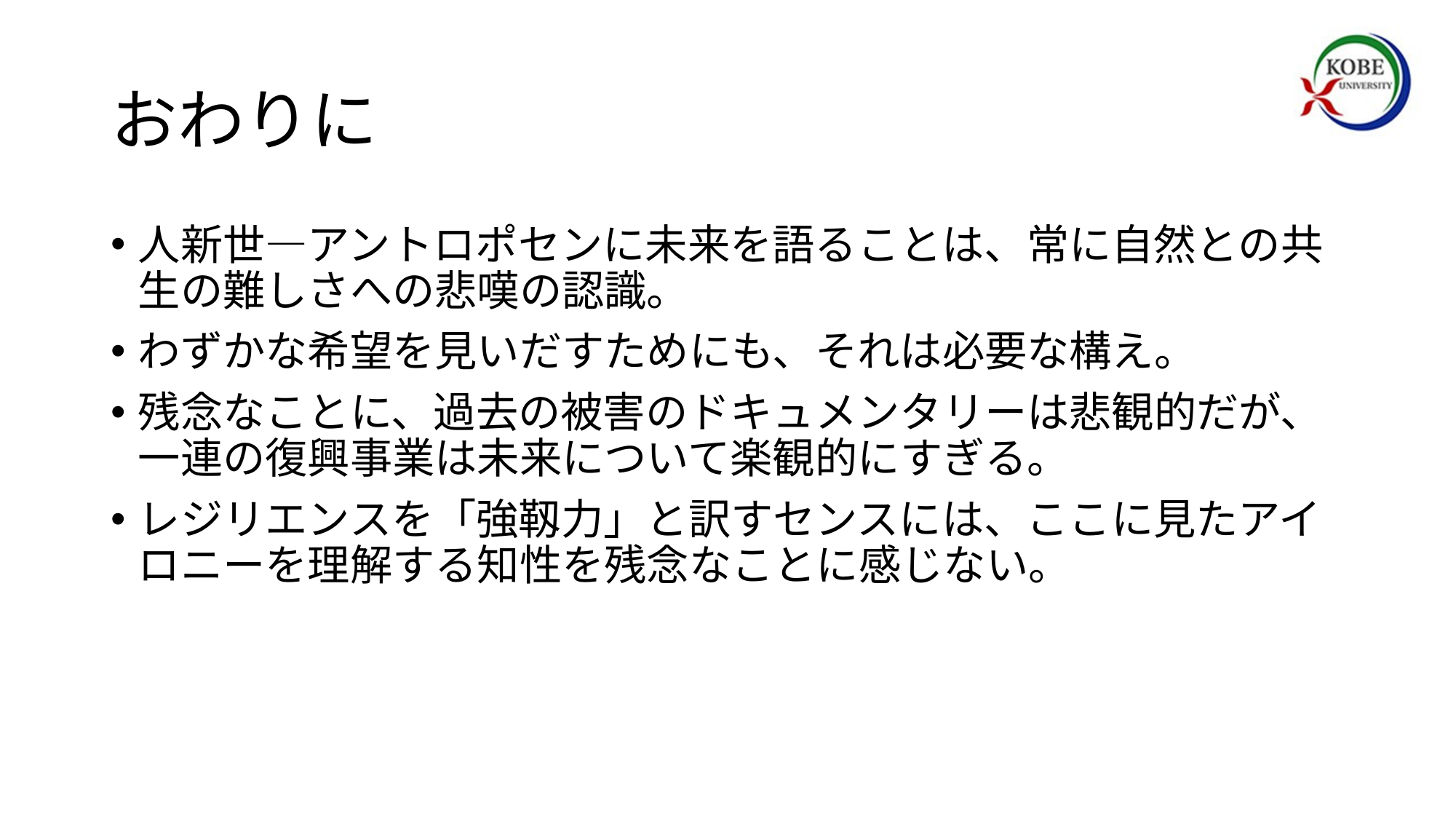

# おわりに
人新世―アントロポセンに未来を語ることは、常に自然との共生の難しさへの悲嘆の認識。
わずかな希望を見いだすためにも、それは必要な構え。
残念なことに、過去の被害のドキュメンタリーは悲観的だが、一連の復興事業は未来について楽観的にすぎる。
レジリエンスを「強靱力」と訳すセンスには、ここに見たアイロニーを理解する知性を残念なことに感じない。